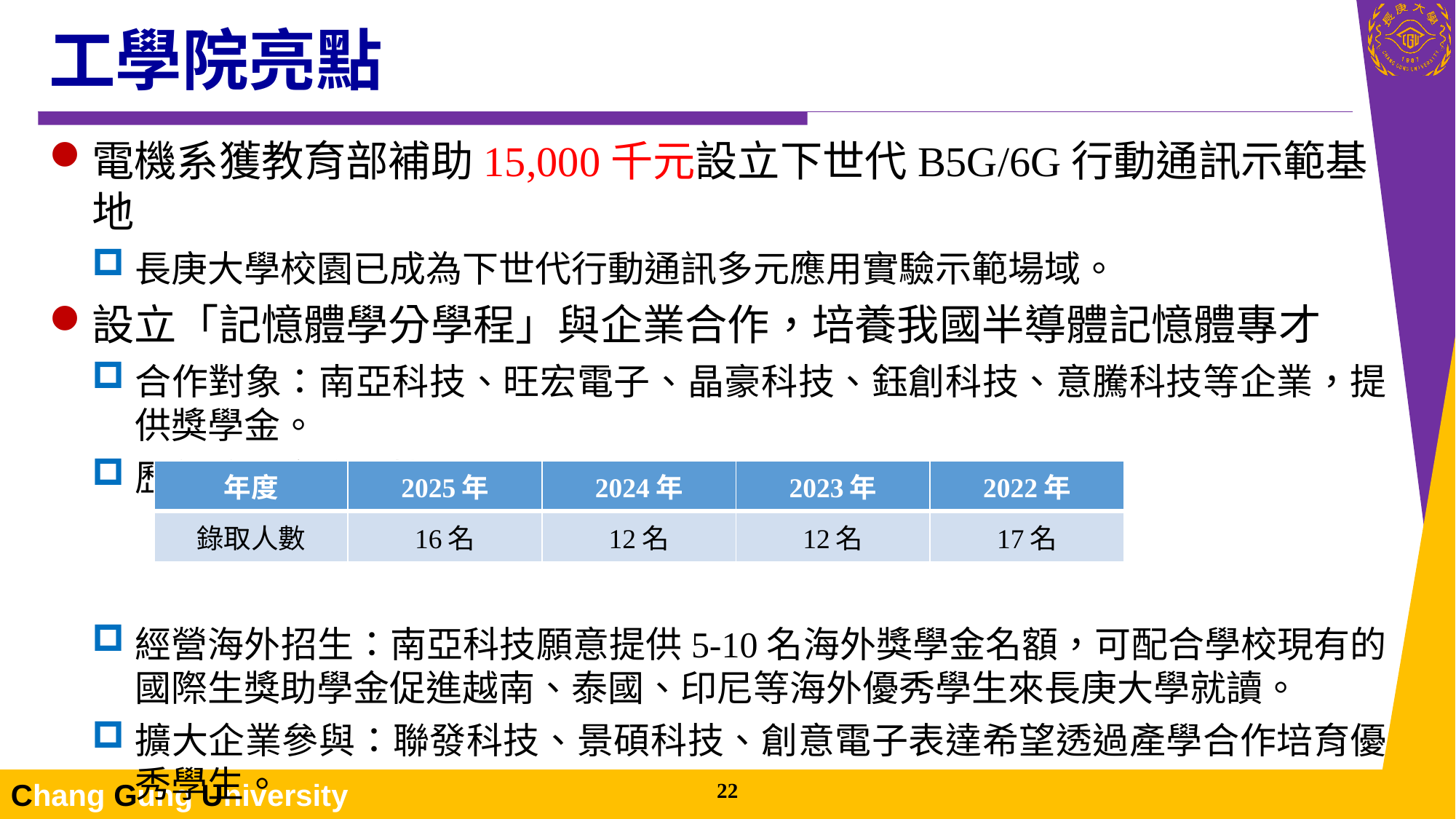

# 工學院亮點
電機系獲教育部補助15,000千元設立下世代B5G/6G行動通訊示範基地
長庚大學校園已成為下世代行動通訊多元應用實驗示範場域。
設立「記憶體學分學程」與企業合作，培養我國半導體記憶體專才
合作對象：南亞科技、旺宏電子、晶豪科技、鈺創科技、意騰科技等企業，提供獎學金。
歷年獎學金錄取情形：

經營海外招生：南亞科技願意提供5-10名海外獎學金名額，可配合學校現有的國際生獎助學金促進越南、泰國、印尼等海外優秀學生來長庚大學就讀。
擴大企業參與：聯發科技、景碩科技、創意電子表達希望透過產學合作培育優秀學生。
| 年度 | 2025年 | 2024年 | 2023年 | 2022年 |
| --- | --- | --- | --- | --- |
| 錄取人數 | 16名 | 12名 | 12名 | 17名 |
22